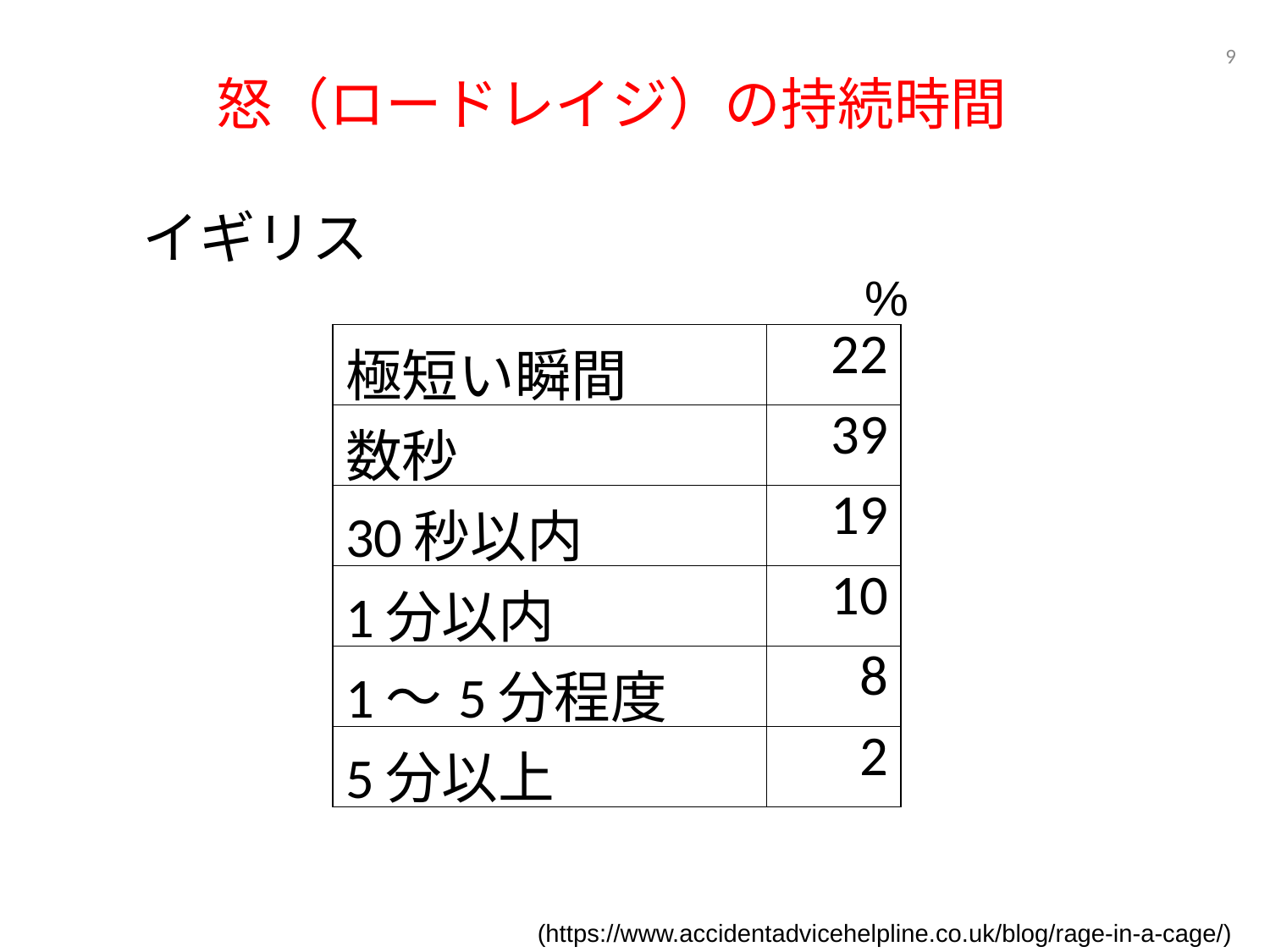

9
# 怒（ロードレイジ）の持続時間
イギリス
%
| 極短い瞬間 | 22 |
| --- | --- |
| 数秒 | 39 |
| 30秒以内 | 19 |
| 1分以内 | 10 |
| 1〜5分程度 | 8 |
| 5分以上 | 2 |
(https://www.accidentadvicehelpline.co.uk/blog/rage-in-a-cage/)